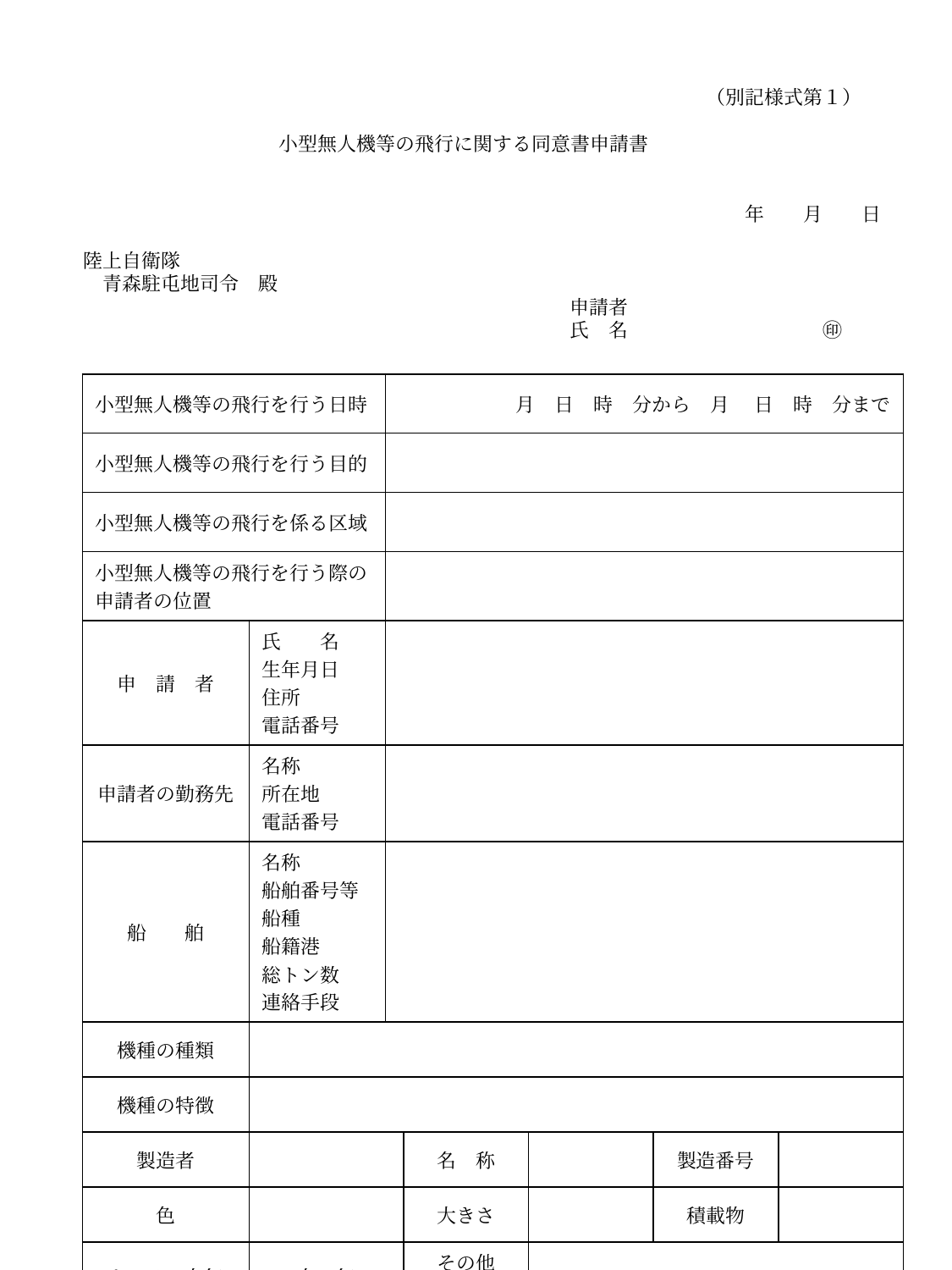

# （別記様式第１） 　　　　　　　　　　　 　　　　　　　　　  小型無人機等の飛行に関する同意書申請書 　　　　　　　　　　　　　　　　　　　　　　　　　　　　　　　 　　　　　　　　　　　　　　　　　　　　　　　　　　　　　　　　　　年　　月　　日 　　 陸上自衛隊 　青森駐屯地司令　殿 　　　　　　　　　　　　　　　　　　　　　　　　　申請者 　　　　　　　　　　　　　　　　　　　　　　　　　氏　名　　　　　　　　　　㊞
| 小型無人機等の飛行を行う日時 |  | 月　日　時　分から　月 　日　時　分まで |  |  |  |  |
| --- | --- | --- | --- | --- | --- | --- |
| 小型無人機等の飛行を行う目的 |  |  |  |  |  |  |
| 小型無人機等の飛行を係る区域 |  |  |  |  |  |  |
| 小型無人機等の飛行を行う際の申請者の位置 |  |  |  |  |  |  |
| 申　請　者 | 氏　　名 生年月日 住所 電話番号 |  |  |  |  |  |
| 申請者の勤務先 | 名称 所在地 電話番号 |  |  |  |  |  |
| 船　　舶 | 名称 船舶番号等 船種 船籍港 総トン数 連絡手段 |  |  |  |  |  |
| 機種の種類 |  |  |  |  |  |  |
| 機種の特徴 |  |  |  |  |  |  |
| 製造者 |  |  | 名　称 |  | 製造番号 |  |
| 色 |  |  | 大きさ |  | 積載物 |  |
| カメラの有無 | 有・無 |  | その他 の特徴 |  |  |  |